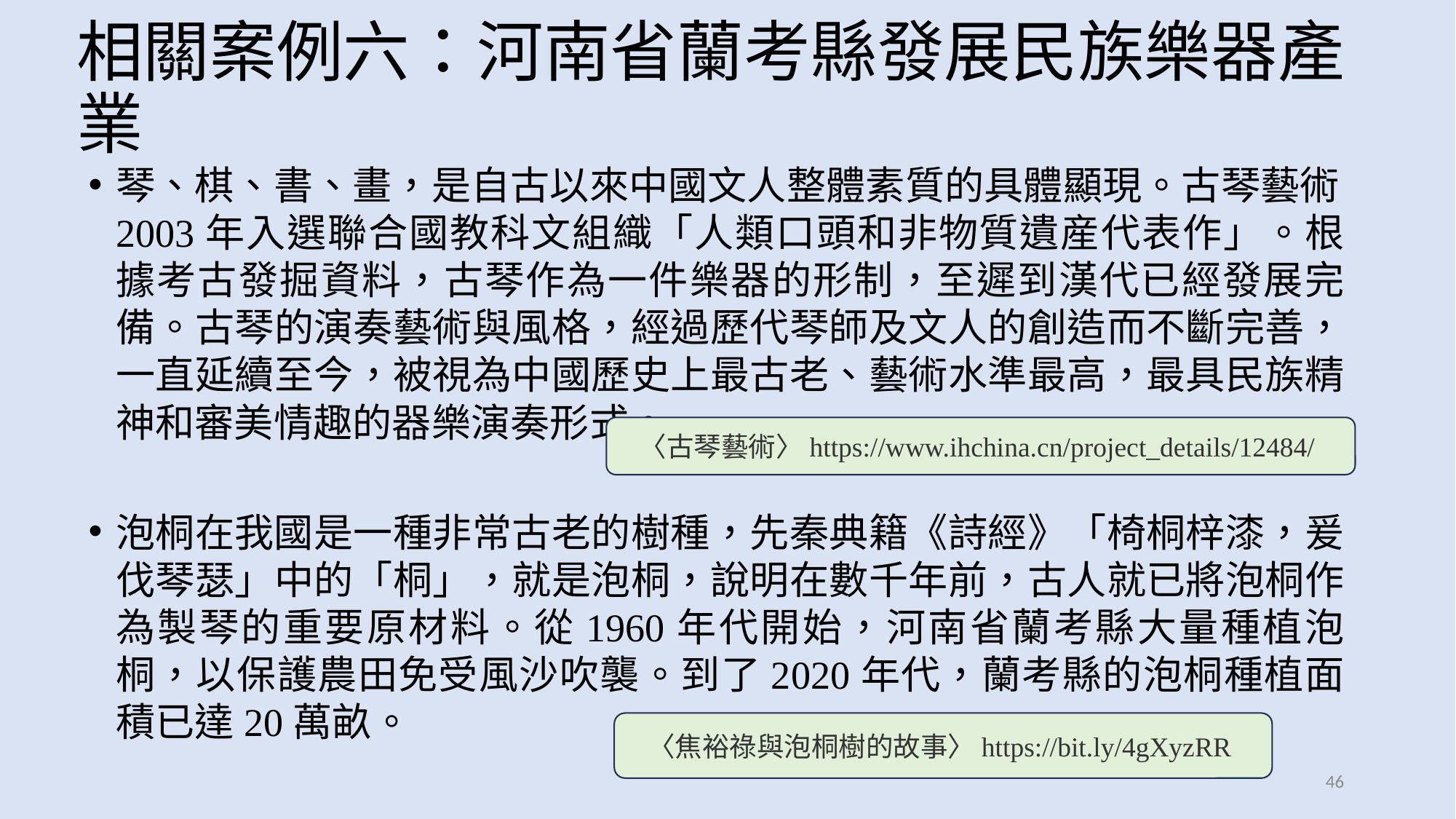

# 相關案例六：河南省蘭考縣發展民族樂器產業
琴、棋、書、畫，是自古以來中國文人整體素質的具體顯現。古琴藝術2003年入選聯合國教科文組織「人類口頭和非物質遺産代表作」。根據考古發掘資料，古琴作為一件樂器的形制，至遲到漢代已經發展完備。古琴的演奏藝術與風格，經過歷代琴師及文人的創造而不斷完善，一直延續至今，被視為中國歷史上最古老、藝術水準最高，最具民族精神和審美情趣的器樂演奏形式。

泡桐在我國是一種非常古老的樹種，先秦典籍《詩經》「椅桐梓漆，爰伐琴瑟」中的「桐」，就是泡桐，說明在數千年前，古人就已將泡桐作為製琴的重要原材料。從1960年代開始，河南省蘭考縣大量種植泡桐，以保護農田免受風沙吹襲。到了2020年代，蘭考縣的泡桐種植面積已達20萬畝。
〈古琴藝術〉https://www.ihchina.cn/project_details/12484/
〈焦裕祿與泡桐樹的故事〉https://bit.ly/4gXyzRR
46